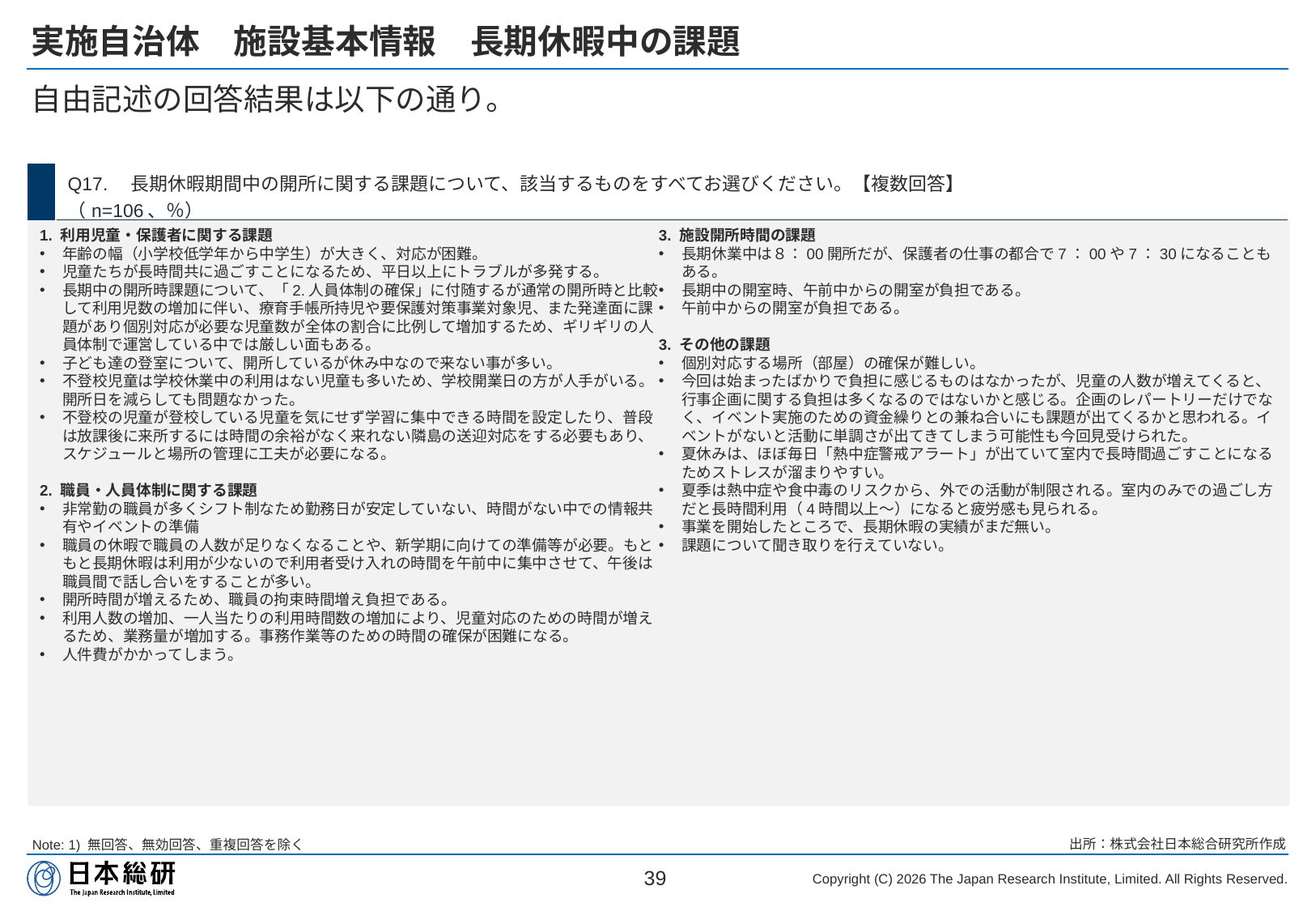

# 実施自治体　施設基本情報　長期休暇中の課題
自由記述の回答結果は以下の通り。
|  | Q17.　長期休暇期間中の開所に関する課題について、該当するものをすべてお選びください。【複数回答】 （n=106、％） |
| --- | --- |
1. 利用児童・保護者に関する課題
年齢の幅（小学校低学年から中学生）が大きく、対応が困難。
児童たちが長時間共に過ごすことになるため、平日以上にトラブルが多発する。
長期中の開所時課題について、「2.人員体制の確保」に付随するが通常の開所時と比較して利用児数の増加に伴い、療育手帳所持児や要保護対策事業対象児、また発達面に課題があり個別対応が必要な児童数が全体の割合に比例して増加するため、ギリギリの人員体制で運営している中では厳しい面もある。
子ども達の登室について、開所しているが休み中なので来ない事が多い。
不登校児童は学校休業中の利用はない児童も多いため、学校開業日の方が人手がいる。開所日を減らしても問題なかった。
不登校の児童が登校している児童を気にせず学習に集中できる時間を設定したり、普段は放課後に来所するには時間の余裕がなく来れない隣島の送迎対応をする必要もあり、スケジュールと場所の管理に工夫が必要になる。

2. 職員・人員体制に関する課題
非常勤の職員が多くシフト制なため勤務日が安定していない、時間がない中での情報共有やイベントの準備
職員の休暇で職員の人数が足りなくなることや、新学期に向けての準備等が必要。もともと長期休暇は利用が少ないので利用者受け入れの時間を午前中に集中させて、午後は職員間で話し合いをすることが多い。
開所時間が増えるため、職員の拘束時間増え負担である。
利用人数の増加、一人当たりの利用時間数の増加により、児童対応のための時間が増えるため、業務量が増加する。事務作業等のための時間の確保が困難になる。
人件費がかかってしまう。

3. 施設開所時間の課題
長期休業中は８：00開所だが、保護者の仕事の都合で7：00や7：30になることもある。
長期中の開室時、午前中からの開室が負担である。
午前中からの開室が負担である。

3. その他の課題
個別対応する場所（部屋）の確保が難しい。
今回は始まったばかりで負担に感じるものはなかったが、児童の人数が増えてくると、行事企画に関する負担は多くなるのではないかと感じる。企画のレパートリーだけでなく、イベント実施のための資金繰りとの兼ね合いにも課題が出てくるかと思われる。イベントがないと活動に単調さが出てきてしまう可能性も今回見受けられた。
夏休みは、ほぼ毎日「熱中症警戒アラート」が出ていて室内で長時間過ごすことになるためストレスが溜まりやすい。
夏季は熱中症や食中毒のリスクから、外での活動が制限される。室内のみでの過ごし方だと長時間利用（4時間以上〜）になると疲労感も見られる。
事業を開始したところで、長期休暇の実績がまだ無い。
課題について聞き取りを行えていない。

出所：株式会社日本総合研究所作成
Note: 1) 無回答、無効回答、重複回答を除く